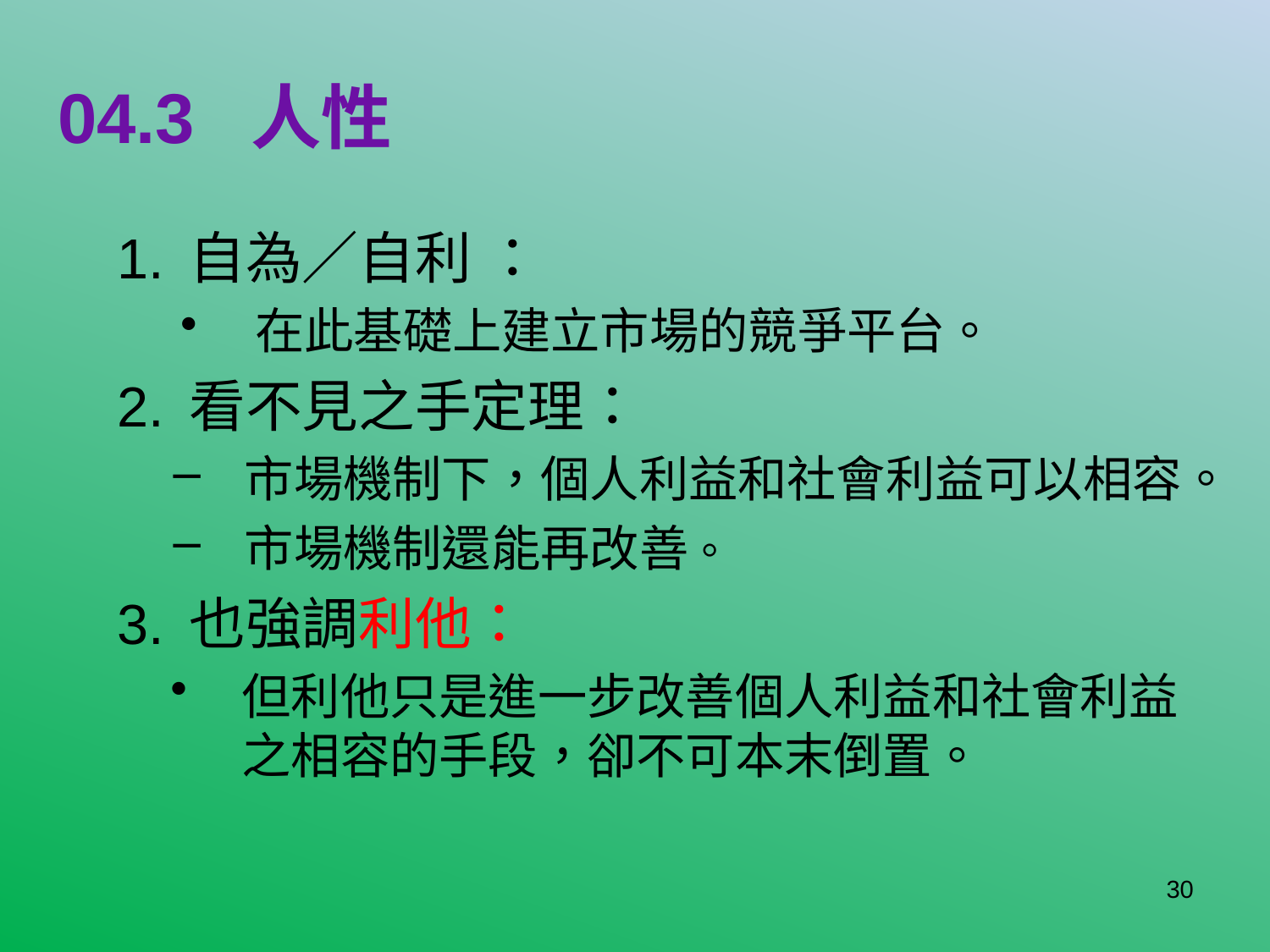

# 04.3  人性
自為／自利 ：
在此基礎上建立市場的競爭平台。
看不見之手定理：
市場機制下，個人利益和社會利益可以相容。
市場機制還能再改善。
也強調利他：
但利他只是進一步改善個人利益和社會利益之相容的手段，卻不可本末倒置。
30